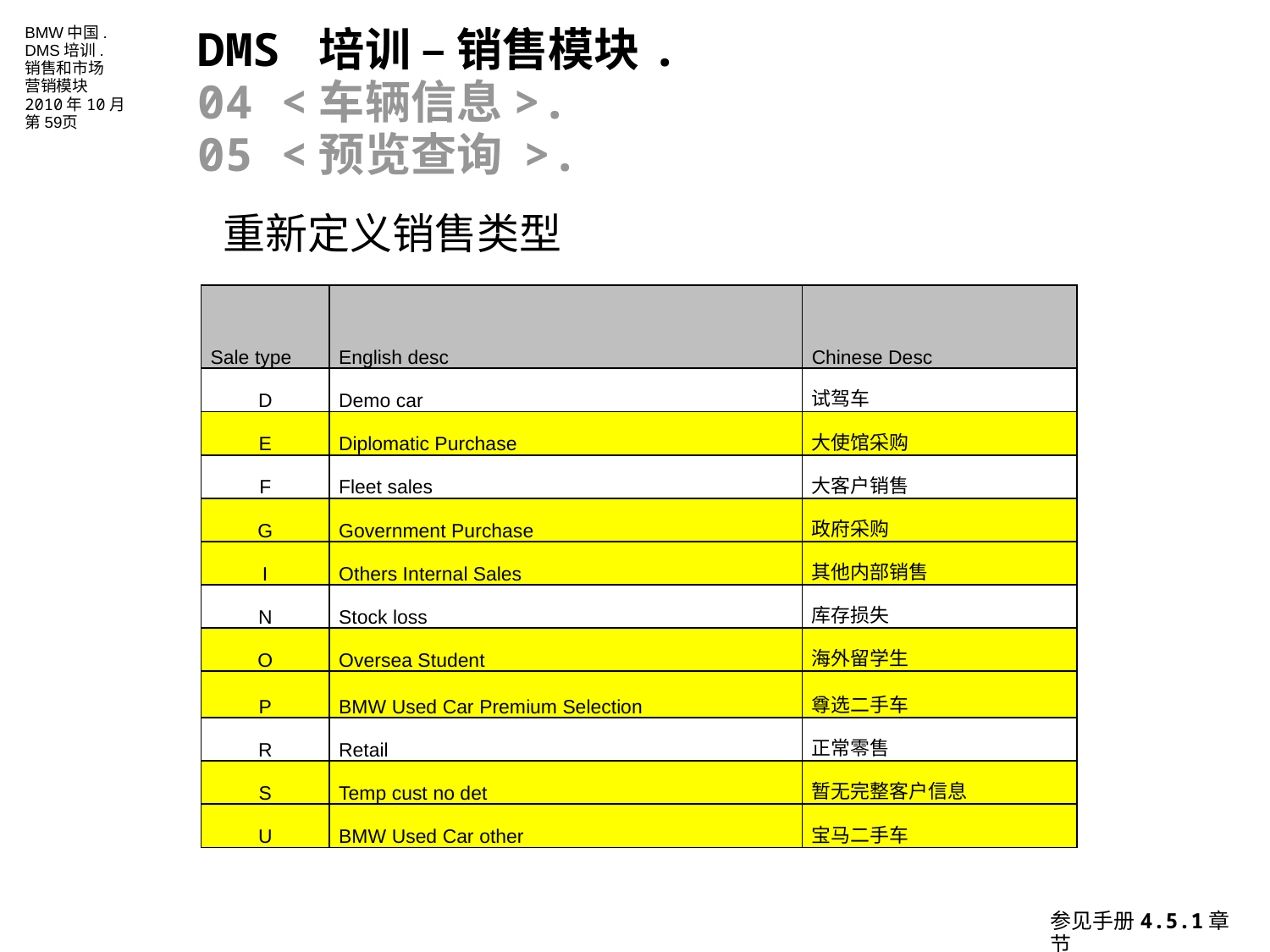

DMS 培训 – 销售模块.
04 <车辆信息>.
05 <预览查询 >.
重新定义销售类型
| Sale type | English desc | Chinese Desc |
| --- | --- | --- |
| D | Demo car | 试驾车 |
| E | Diplomatic Purchase | 大使馆采购 |
| F | Fleet sales | 大客户销售 |
| G | Government Purchase | 政府采购 |
| I | Others Internal Sales | 其他内部销售 |
| N | Stock loss | 库存损失 |
| O | Oversea Student | 海外留学生 |
| P | BMW Used Car Premium Selection | 尊选二手车 |
| R | Retail | 正常零售 |
| S | Temp cust no det | 暂无完整客户信息 |
| U | BMW Used Car other | 宝马二手车 |
参见手册4.5.1章节